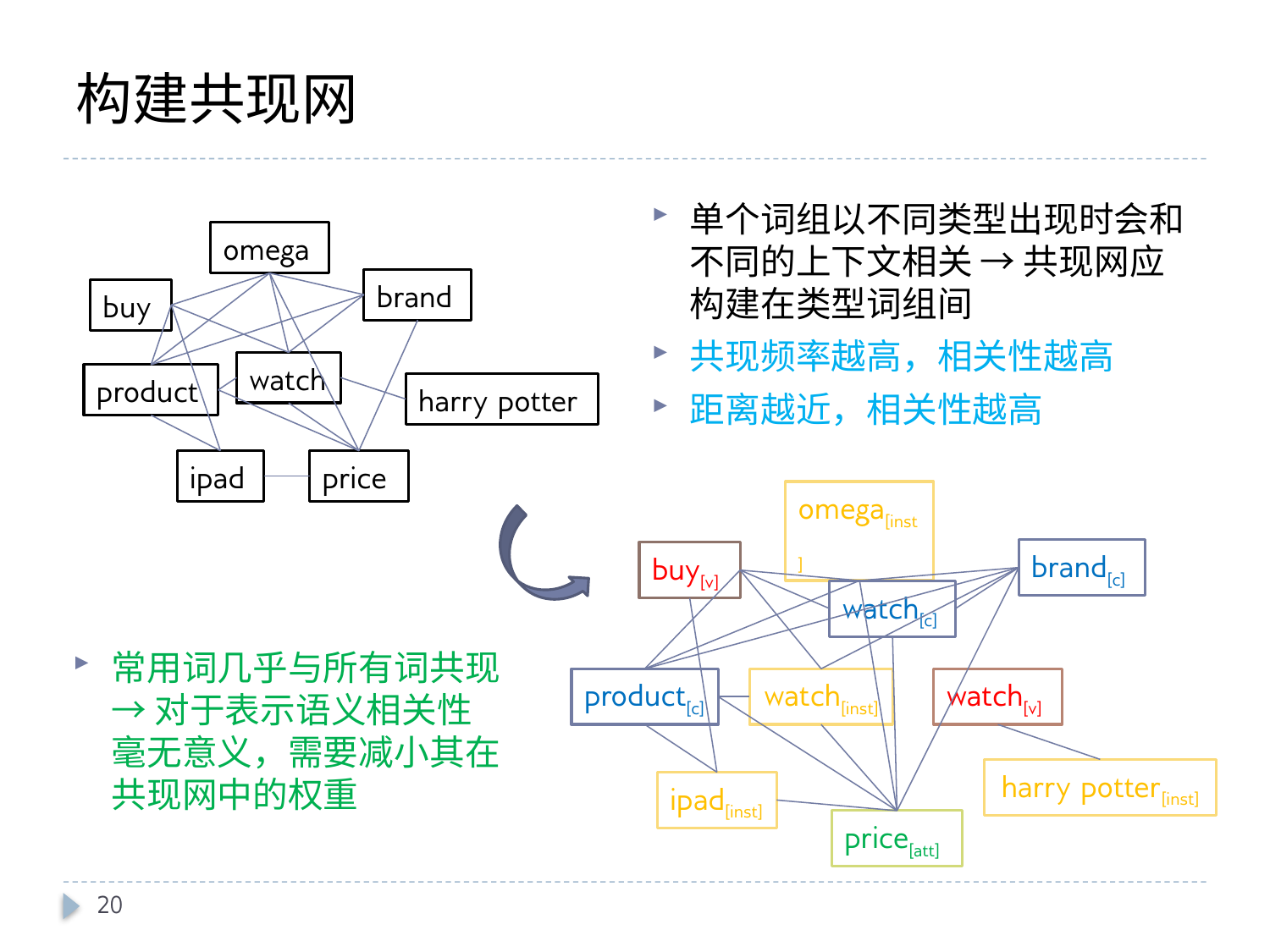

# 构建共现网
单个词组以不同类型出现时会和不同的上下文相关 → 共现网应构建在类型词组间
共现频率越高，相关性越高
距离越近，相关性越高

omega
brand
buy
watch
product
harry potter
ipad
price
omega[inst]
brand[c]
buy[v]
watch[c]
product[c]
watch[inst]
watch[v]
harry potter[inst]
ipad[inst]
price[att]

常用词几乎与所有词共现 → 对于表示语义相关性毫无意义，需要减小其在共现网中的权重
20